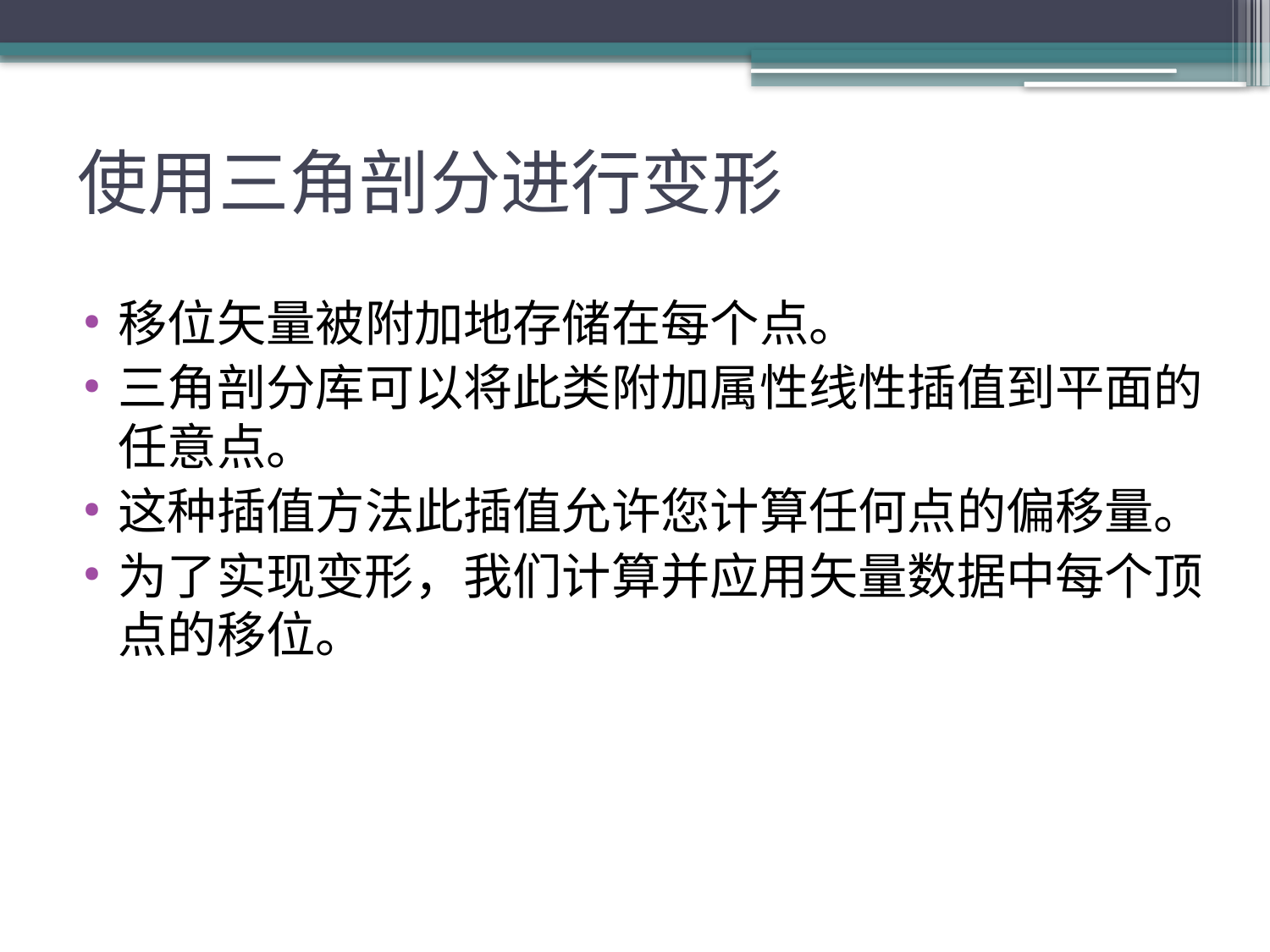

# 使用三角剖分进行变形
移位矢量被附加地存储在每个点。
三角剖分库可以将此类附加属性线性插值到平面的任意点。
这种插值方法此插值允许您计算任何点的偏移量。
为了实现变形，我们计算并应用矢量数据中每个顶点的移位。